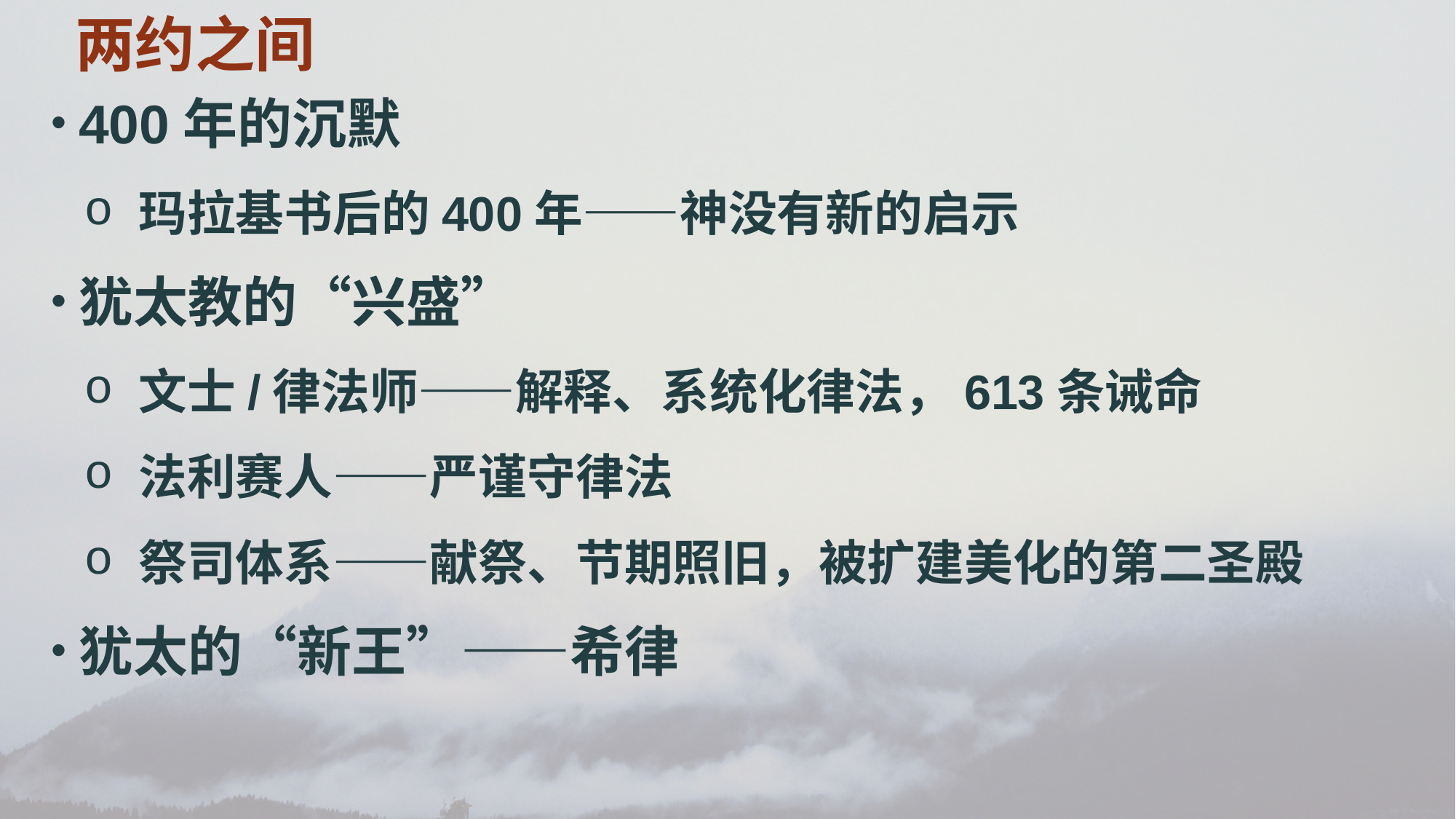

两约之间
400年的沉默
玛拉基书后的400年——神没有新的启示
犹太教的“兴盛”
文士/律法师——解释、系统化律法，613条诫命
法利赛人——严谨守律法
祭司体系——献祭、节期照旧，被扩建美化的第二圣殿
犹太的“新王”——希律